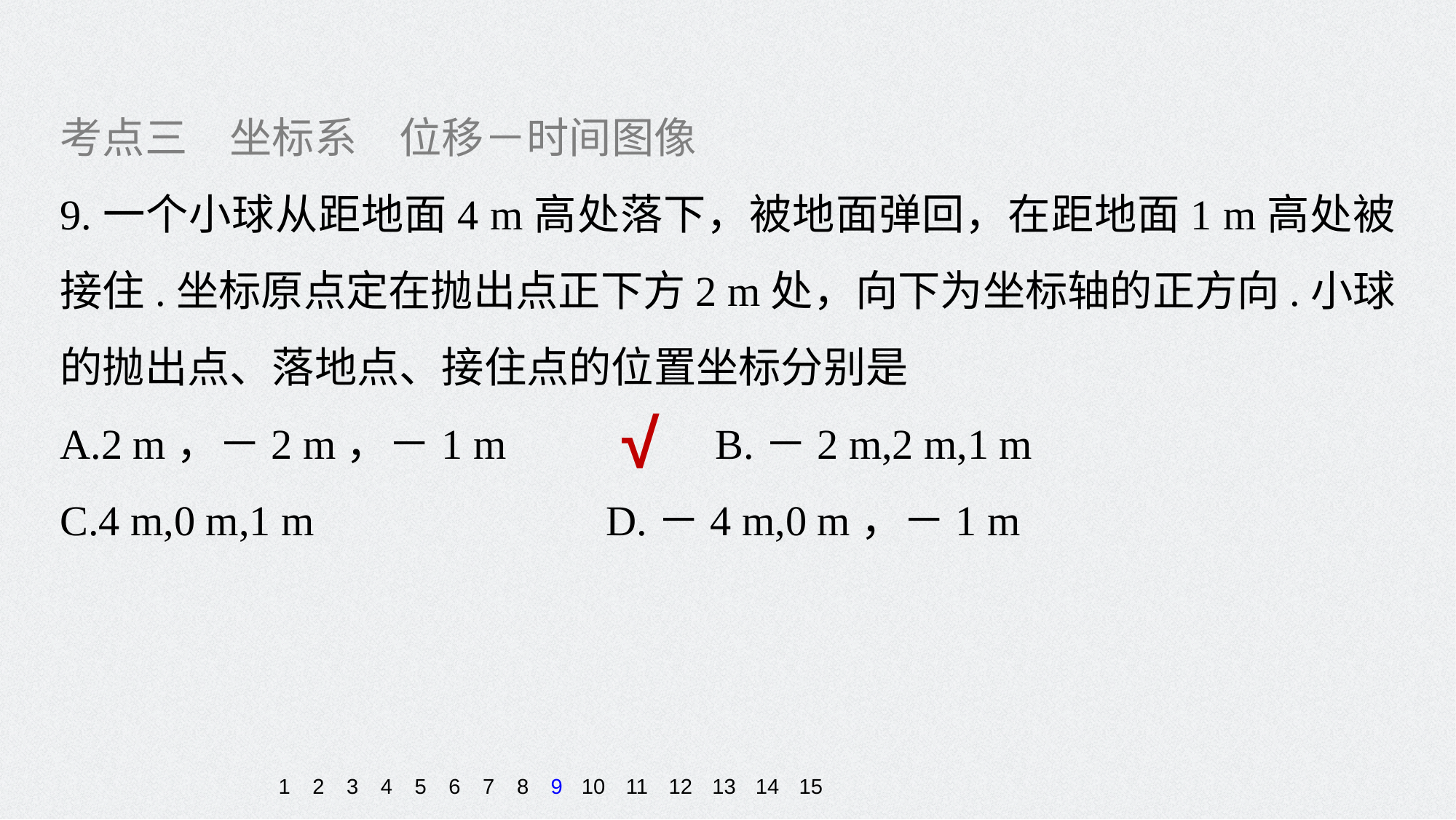

考点三　坐标系　位移－时间图像
9.一个小球从距地面4 m高处落下，被地面弹回，在距地面1 m高处被接住.坐标原点定在抛出点正下方2 m处，向下为坐标轴的正方向.小球的抛出点、落地点、接住点的位置坐标分别是
A.2 m，－2 m，－1 m  		B.－2 m,2 m,1 m
C.4 m,0 m,1 m  			D.－4 m,0 m，－1 m
√
1
2
3
4
5
6
7
8
9
10
11
12
13
14
15